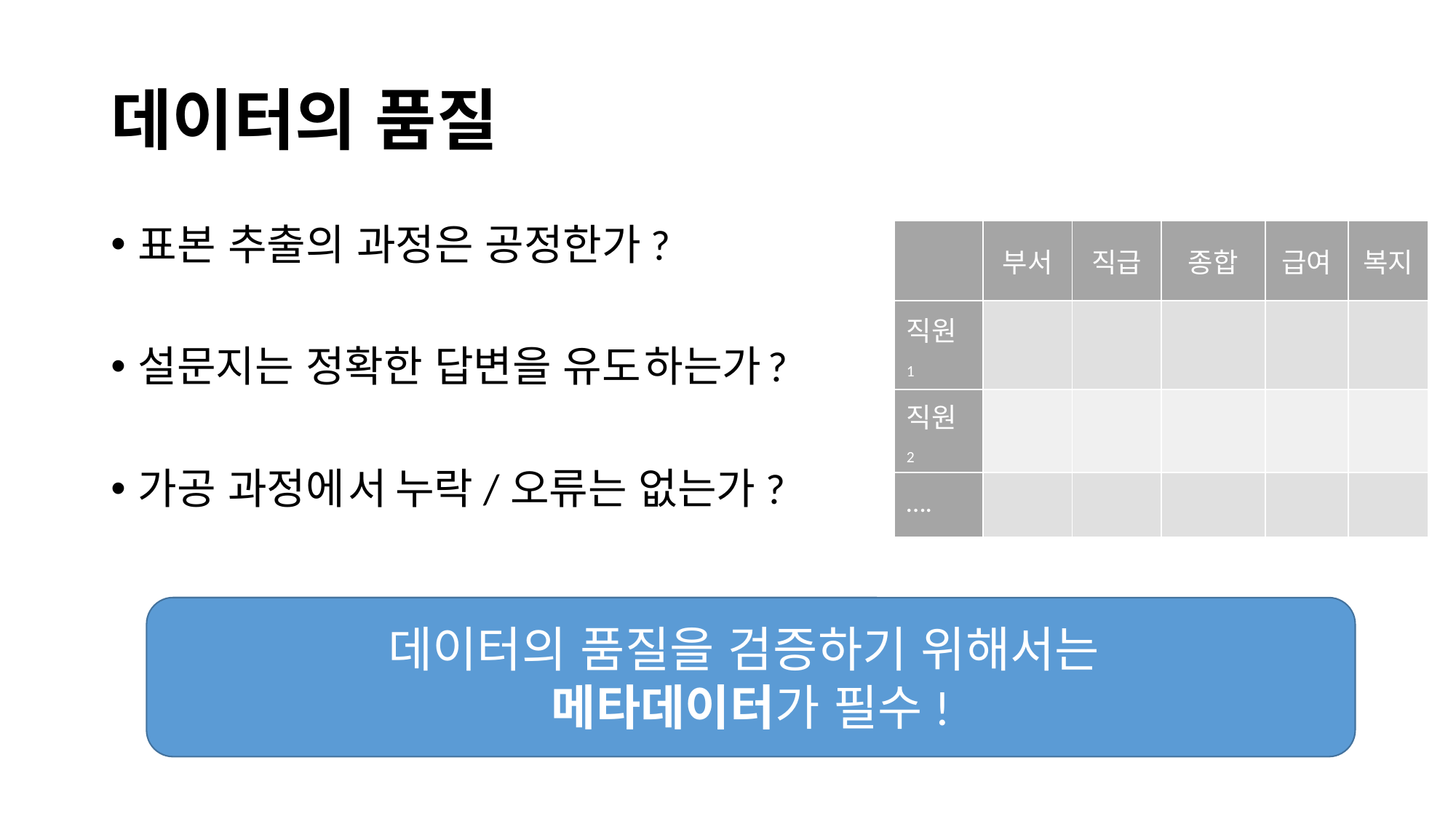

# 데이터의 품질
표본 추출의 과정은 공정한가?

설문지는 정확한 답변을 유도하는가?

가공 과정에서 누락/오류는 없는가?
|  | 부서 | 직급 | 종합 | 급여 | 복지 |
| --- | --- | --- | --- | --- | --- |
| 직원1 |  |  |  |  |  |
| 직원2 |  |  |  |  |  |
| …. |  |  |  |  |  |
데이터의 품질을 검증하기 위해서는
메타데이터가 필수!